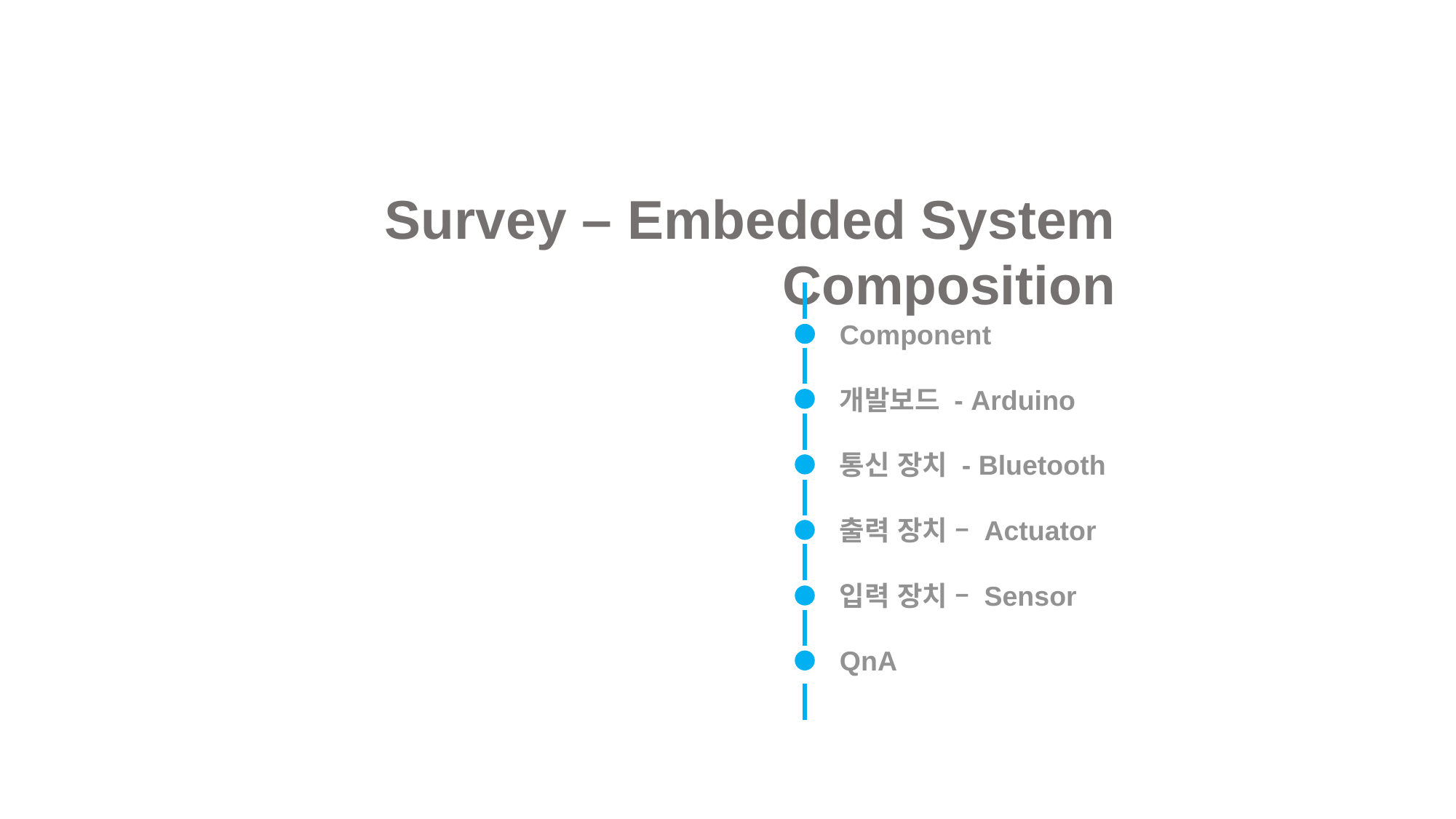

Survey – Embedded System Composition

Component

개발보드 - Arduino
통신 장치 - Bluetooth

출력 장치 – Actuator

입력 장치 – Sensor

QnA